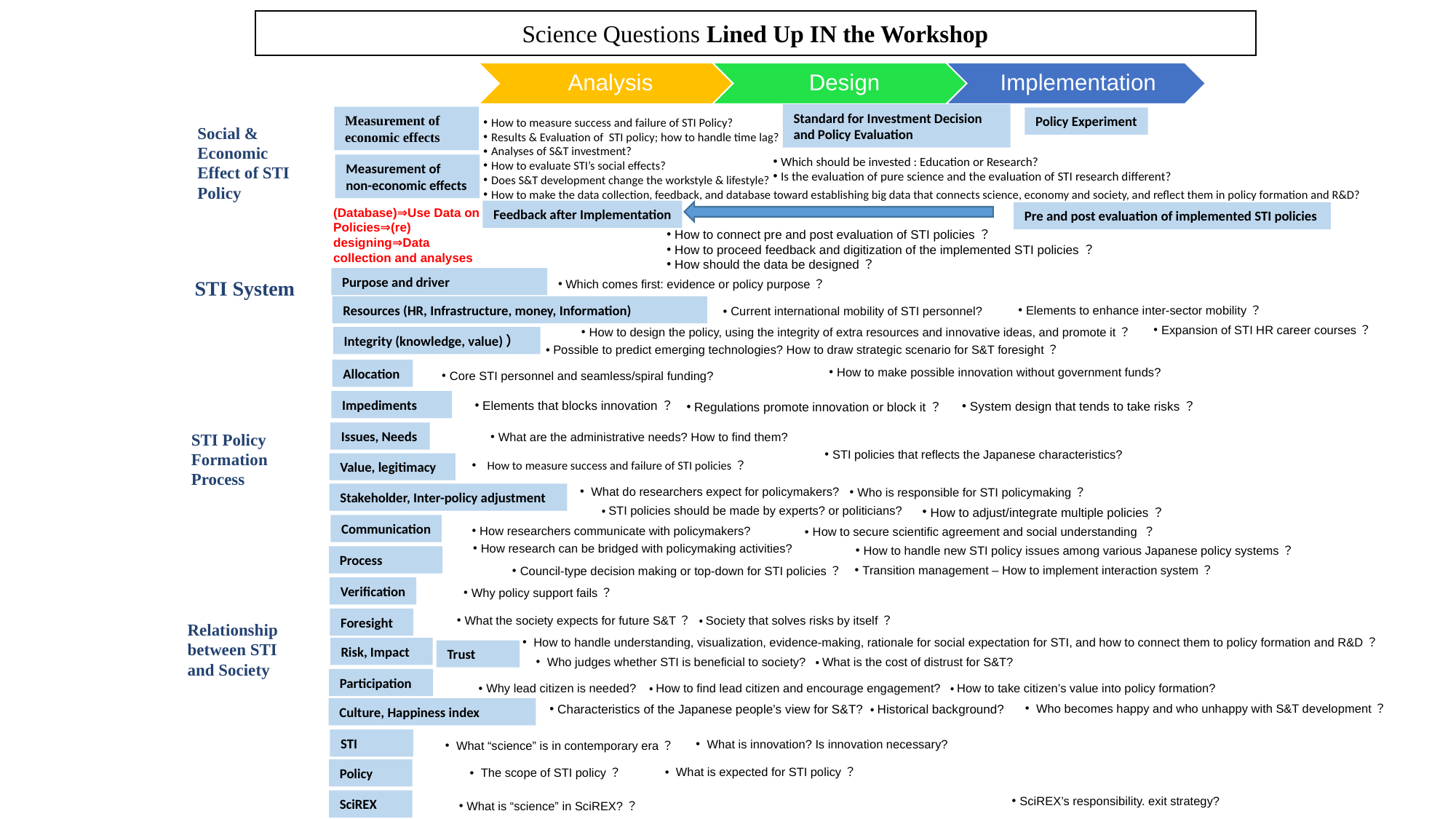

分析
設計
実装
Science Questions Lined Up IN the Workshop
Analysis
Design
Implementation
Standard for Investment Decision and Policy Evaluation
Measurement of economic effects
Policy Experiment
How to measure success and failure of STI Policy?
Results & Evaluation of  STI policy; how to handle time lag?
Analyses of S&T investment?
How to evaluate STI’s social effects?
Does S&T development change the workstyle & lifestyle?
How to make the data collection, feedback, and database toward establishing big data that connects science, economy and society, and reflect them in policy formation and R&D?

Social & Economic Effect of STI Policy
Which should be invested : Education or Research?
Is the evaluation of pure science and the evaluation of STI research different?
Measurement of non-economic effects
(Database)⇒Use Data on Policies⇒(re) designing⇒Data collection and analyses
Feedback after Implementation
Pre and post evaluation of implemented STI policies
How to connect pre and post evaluation of STI policies？
How to proceed feedback and digitization of the implemented STI policies？
How should the data be designed？

Purpose and driver
STI System
 Which comes first: evidence or policy purpose？
Resources (HR, Infrastructure, money, Information)
Elements to enhance inter-sector mobility？
Current international mobility of STI personnel?
How to design the policy, using the integrity of extra resources and innovative ideas, and promote it？
Integrity (knowledge, value)）
Allocation
Core STI personnel and seamless/spiral funding?
Impediments
 Elements that blocks innovation？
Expansion of STI HR career courses？
 Possible to predict emerging technologies? How to draw strategic scenario for S&T foresight？
How to make possible innovation without government funds?
 System design that tends to take risks？
 Regulations promote innovation or block it？
Issues, Needs
STI Policy Formation Process
STI policies that reflects the Japanese characteristics?
How to measure success and failure of STI policies？
Value, legitimacy
 What do researchers expect for policymakers?

Who is responsible for STI policymaking？

Stakeholder, Inter-policy adjustment
How to adjust/integrate multiple policies？
Communication
How researchers communicate with policymakers?
How to handle new STI policy issues among various Japanese policy systems？
Process
Transition management – How to implement interaction system？
Council-type decision making or top-down for STI policies？
Verification
Why policy support fails？
What are the administrative needs? How to find them?
・STI policies should be made by experts? or politicians?
How to secure scientific agreement and social understanding ？
How research can be bridged with policymaking activities?
What the society expects for future S&T？   ・Society that solves risks by itself？
Foresight
Relationship between STI and Society
 How to handle understanding, visualization, evidence-making, rationale for social expectation for STI, and how to connect them to policy formation and R&D？
Risk, Impact
Trust
 Who judges whether STI is beneficial to society?  ・What is the cost of distrust for S&T?
Characteristics of the Japanese people’s view for S&T? ・Historical background?
 Who becomes happy and who unhappy with S&T development？
Culture, Happiness index
 What is innovation? Is innovation necessary?
 What “science” is in contemporary era？
 The scope of STI policy？

Participation
Why lead citizen is needed?   ・How to find lead citizen and encourage engagement?  ・How to take citizen’s value into policy formation?
STI
Policy
 What is expected for STI policy？
SciREX’s responsibility. exit strategy?
SciREX
What is “science” in SciREX?？
※8/2 WS議論を基に事務局整理（暫定版）